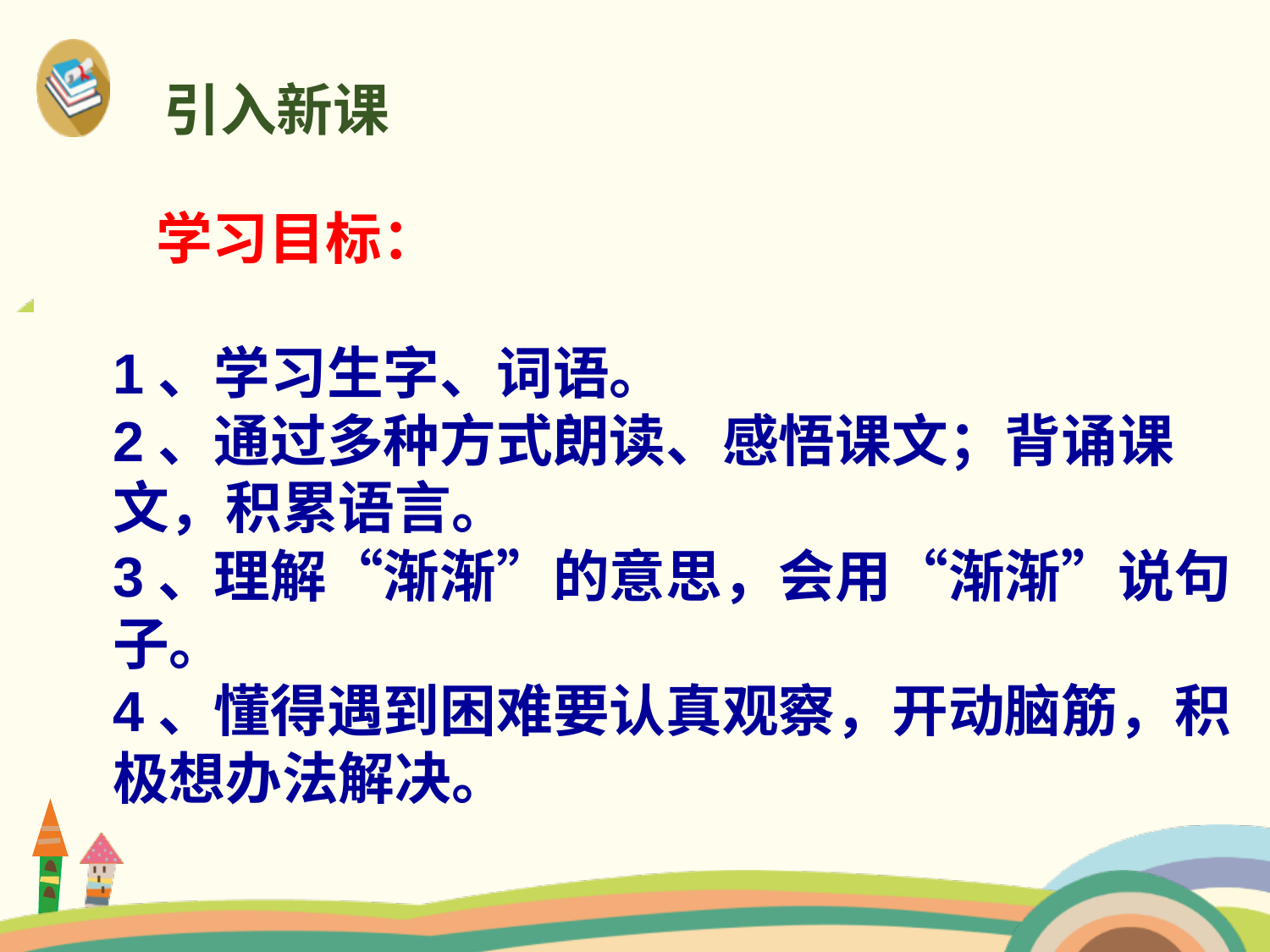

引入新课
学习目标：
1、学习生字、词语。
2、通过多种方式朗读、感悟课文；背诵课文，积累语言。
3、理解“渐渐”的意思，会用“渐渐”说句子。
4、懂得遇到困难要认真观察，开动脑筋，积极想办法解决。